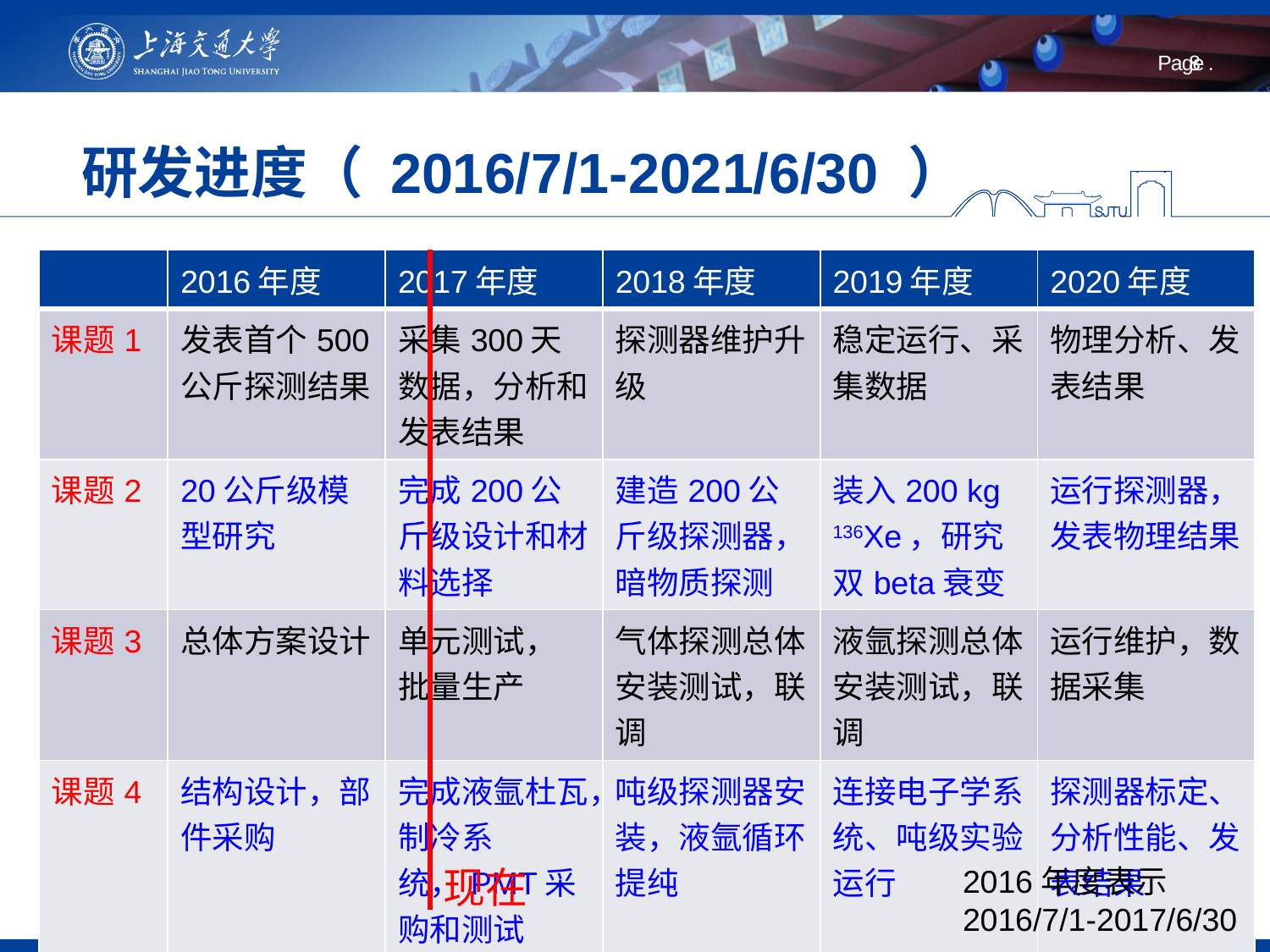

# 研发进度（ 2016/7/1-2021/6/30 ）
|  | 2016年度 | 2017年度 | 2018年度 | 2019年度 | 2020年度 |
| --- | --- | --- | --- | --- | --- |
| 课题1 | 发表首个500公斤探测结果 | 采集300天数据，分析和发表结果 | 探测器维护升级 | 稳定运行、采集数据 | 物理分析、发表结果 |
| 课题2 | 20公斤级模型研究 | 完成200公斤级设计和材料选择 | 建造200公斤级探测器， 暗物质探测 | 装入200 kg 136Xe，研究双beta衰变 | 运行探测器，发表物理结果 |
| 课题3 | 总体方案设计 | 单元测试， 批量生产 | 气体探测总体安装测试，联调 | 液氩探测总体安装测试，联调 | 运行维护，数据采集 |
| 课题4 | 结构设计，部件采购 | 完成液氩杜瓦，制冷系统，PMT采购和测试 | 吨级探测器安装，液氩循环提纯 | 连接电子学系统、吨级实验运行 | 探测器标定、分析性能、发表结果 |
现在
2016年度表示
2016/7/1-2017/6/30